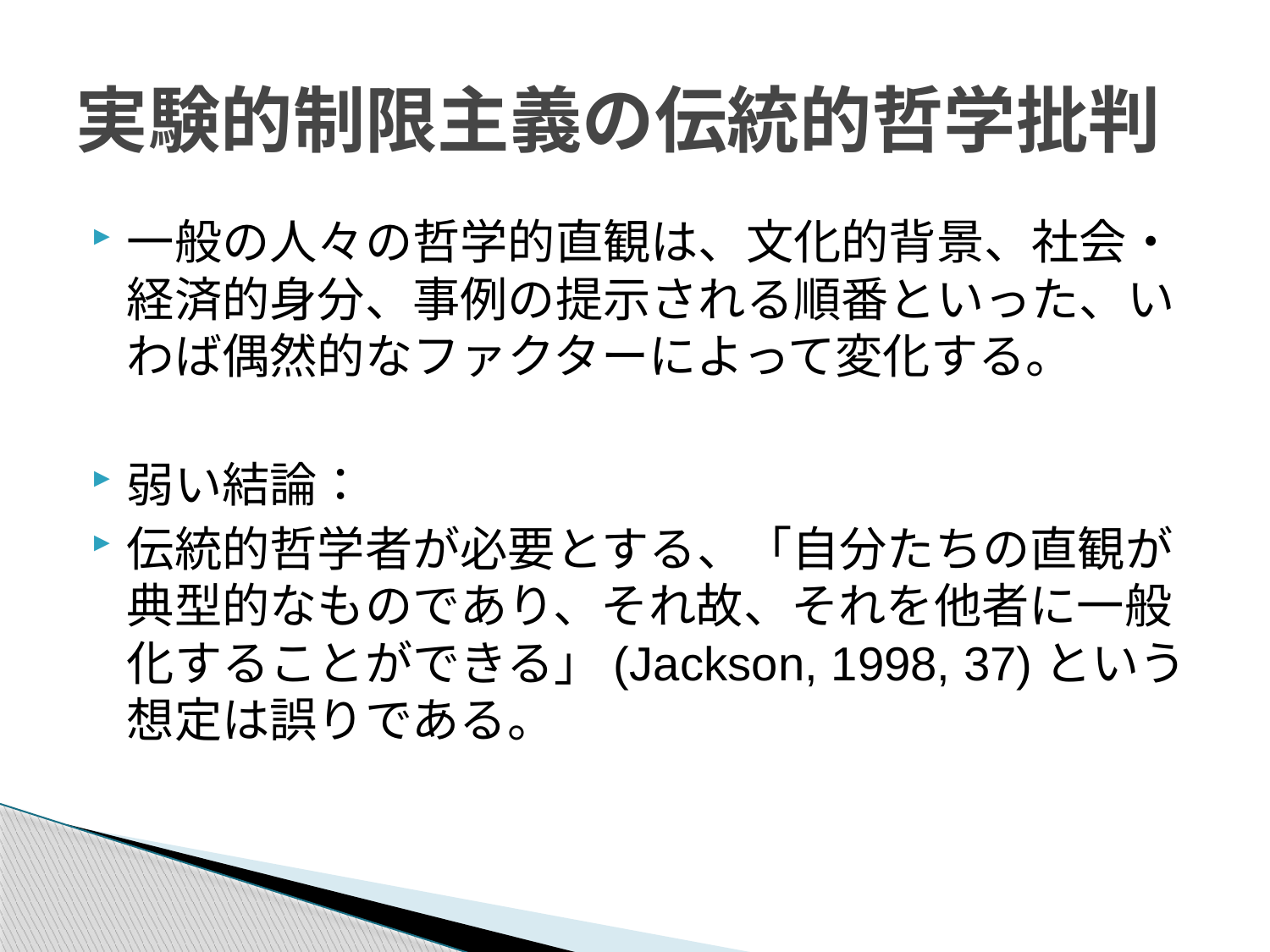

# 実験的制限主義の伝統的哲学批判
一般の人々の哲学的直観は、文化的背景、社会・経済的身分、事例の提示される順番といった、いわば偶然的なファクターによって変化する。

弱い結論：
伝統的哲学者が必要とする、「自分たちの直観が典型的なものであり、それ故、それを他者に一般化することができる」(Jackson, 1998, 37)という想定は誤りである。